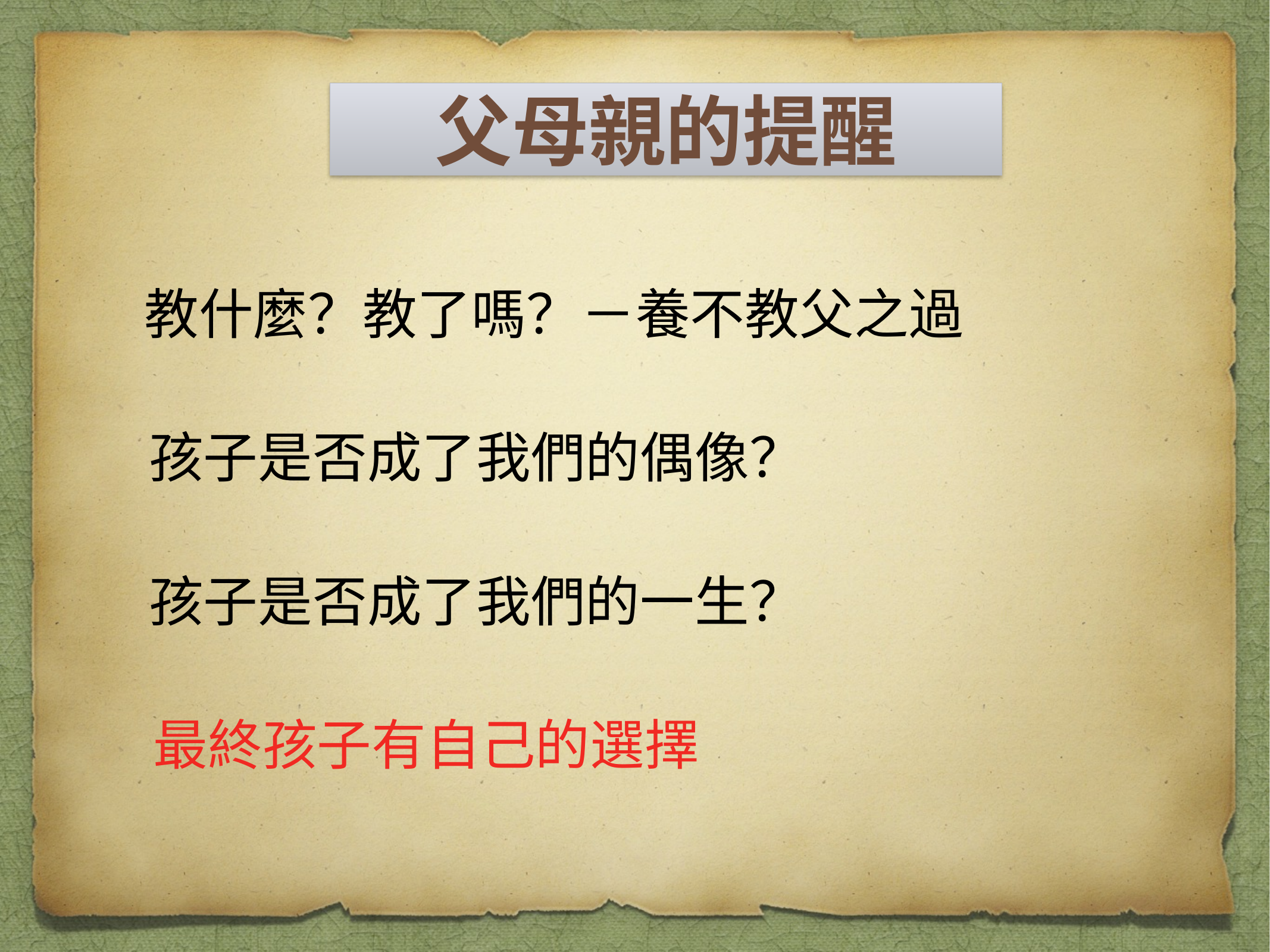

父母親的提醒
教什麼？教了嗎？－養不教父之過
孩子是否成了我們的偶像？
孩子是否成了我們的一生？
最終孩子有自己的選擇